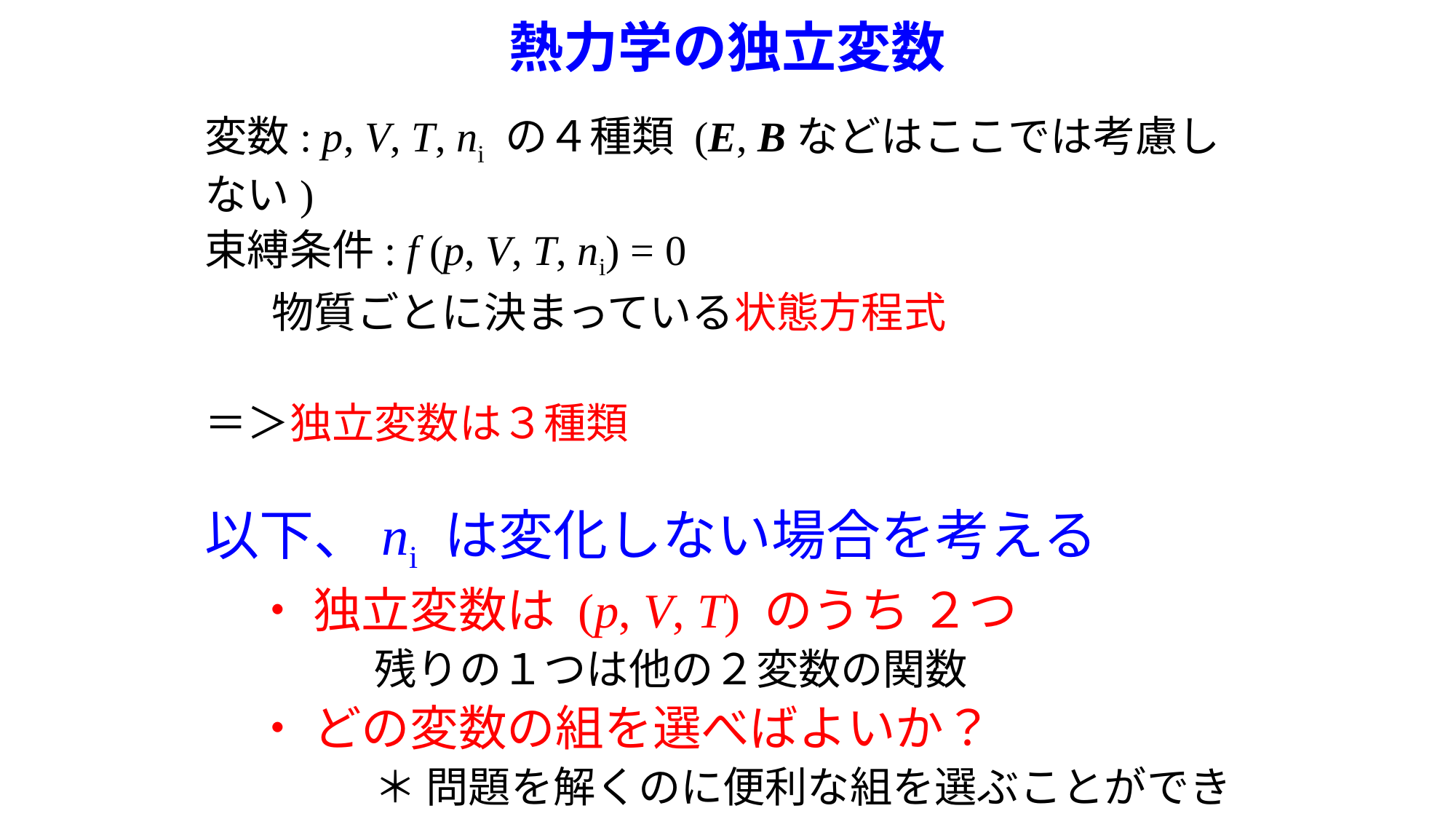

# 熱力学の独立変数
変数: p, V, T, ni の４種類 (E, Bなどはここでは考慮しない)
束縛条件: f (p, V, T, ni) = 0
      物質ごとに決まっている状態方程式

＝＞独立変数は３種類

以下、ni は変化しない場合を考える
　・ 独立変数は (p, V, T) のうち ２つ
　　　　残りの１つは他の２変数の関数
　・ どの変数の組を選べばよいか？
　　　　＊ 問題を解くのに便利な組を選ぶことができる